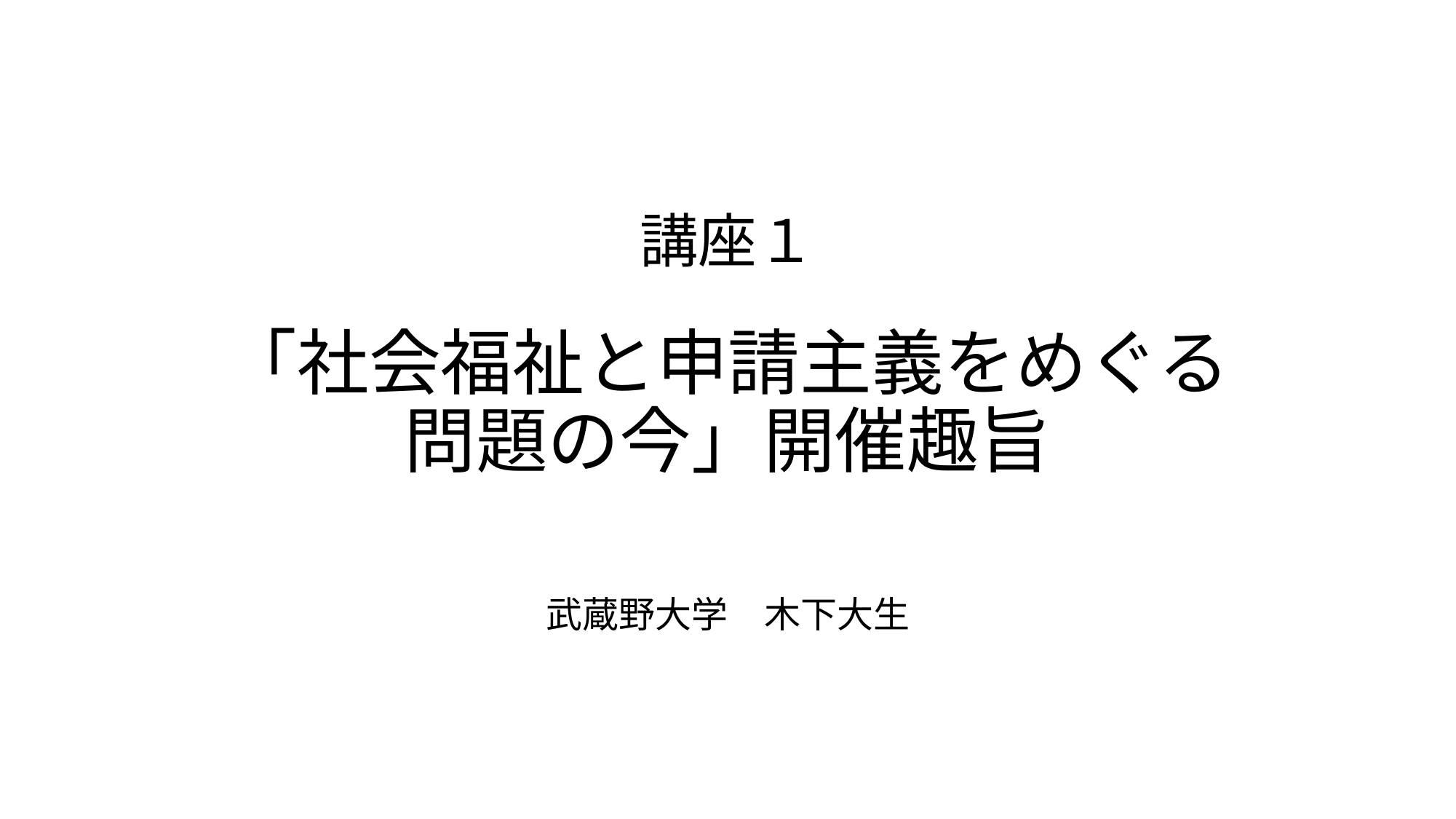

# 講座１ 「社会福祉と申請主義をめぐる問題の今」開催趣旨
武蔵野大学　木下大生